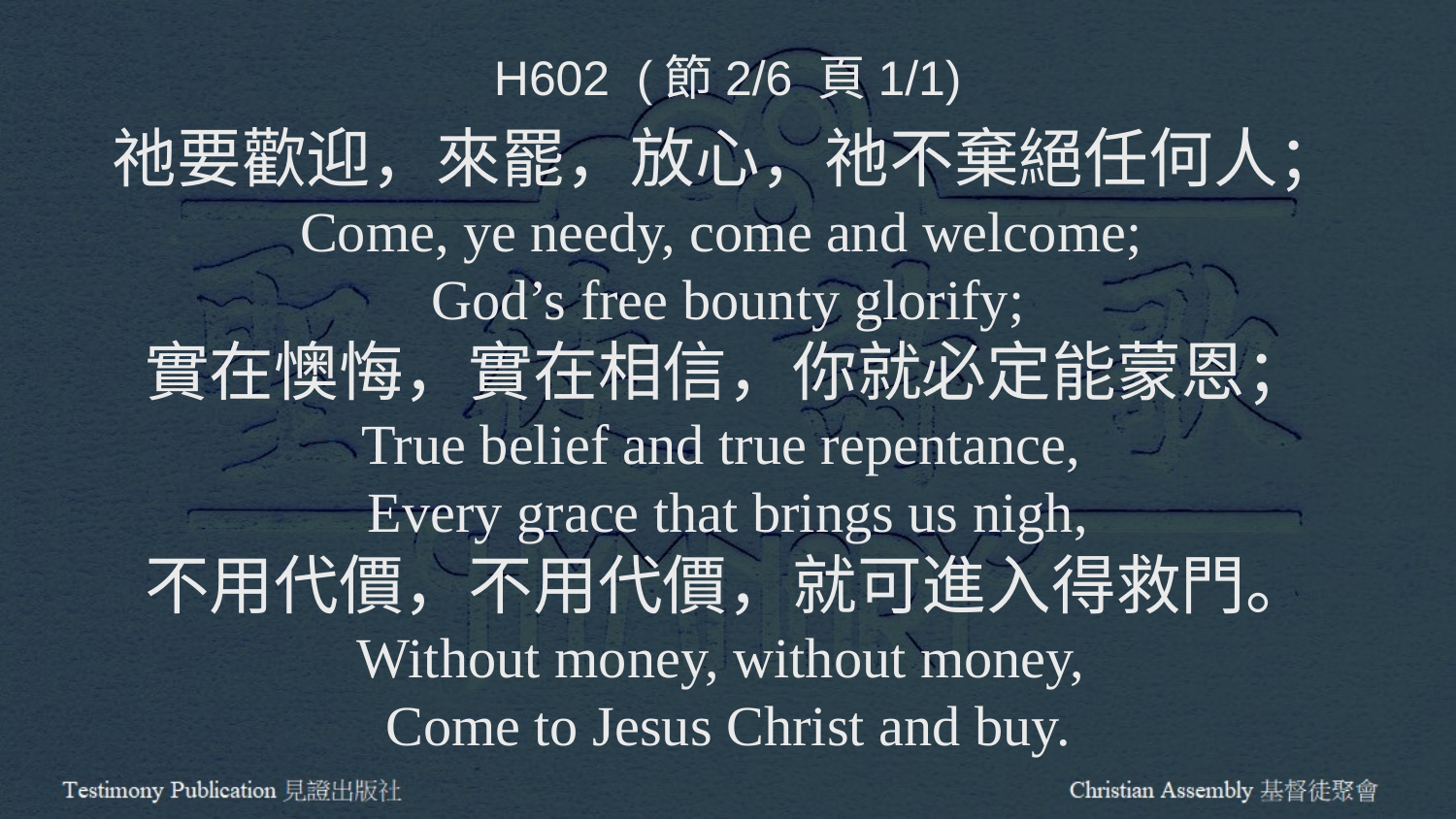

H602  (節2/6 頁1/1)
祂要歡迎，來罷，放心，祂不棄絕任何人；
Come, ye needy, come and welcome;
God’s free bounty glorify;
實在懊悔，實在相信，你就必定能蒙恩；
True belief and true repentance,
Every grace that brings us nigh,
不用代價，不用代價，就可進入得救門。
Without money, without money,
Come to Jesus Christ and buy.